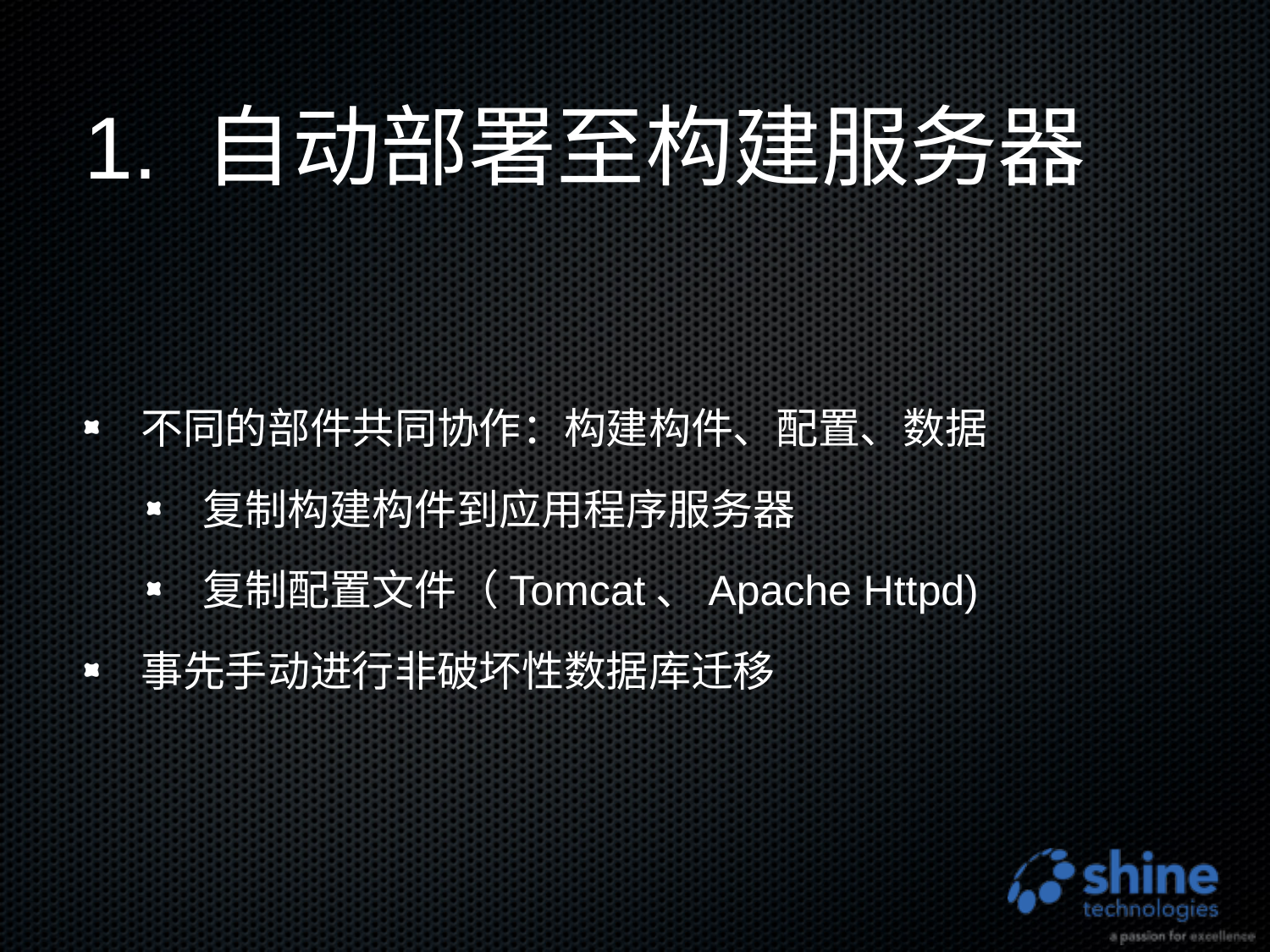

# 1. 自动部署至构建服务器
不同的部件共同协作：构建构件、配置、数据
复制构建构件到应用程序服务器
复制配置文件（Tomcat、Apache Httpd)
事先手动进行非破坏性数据库迁移